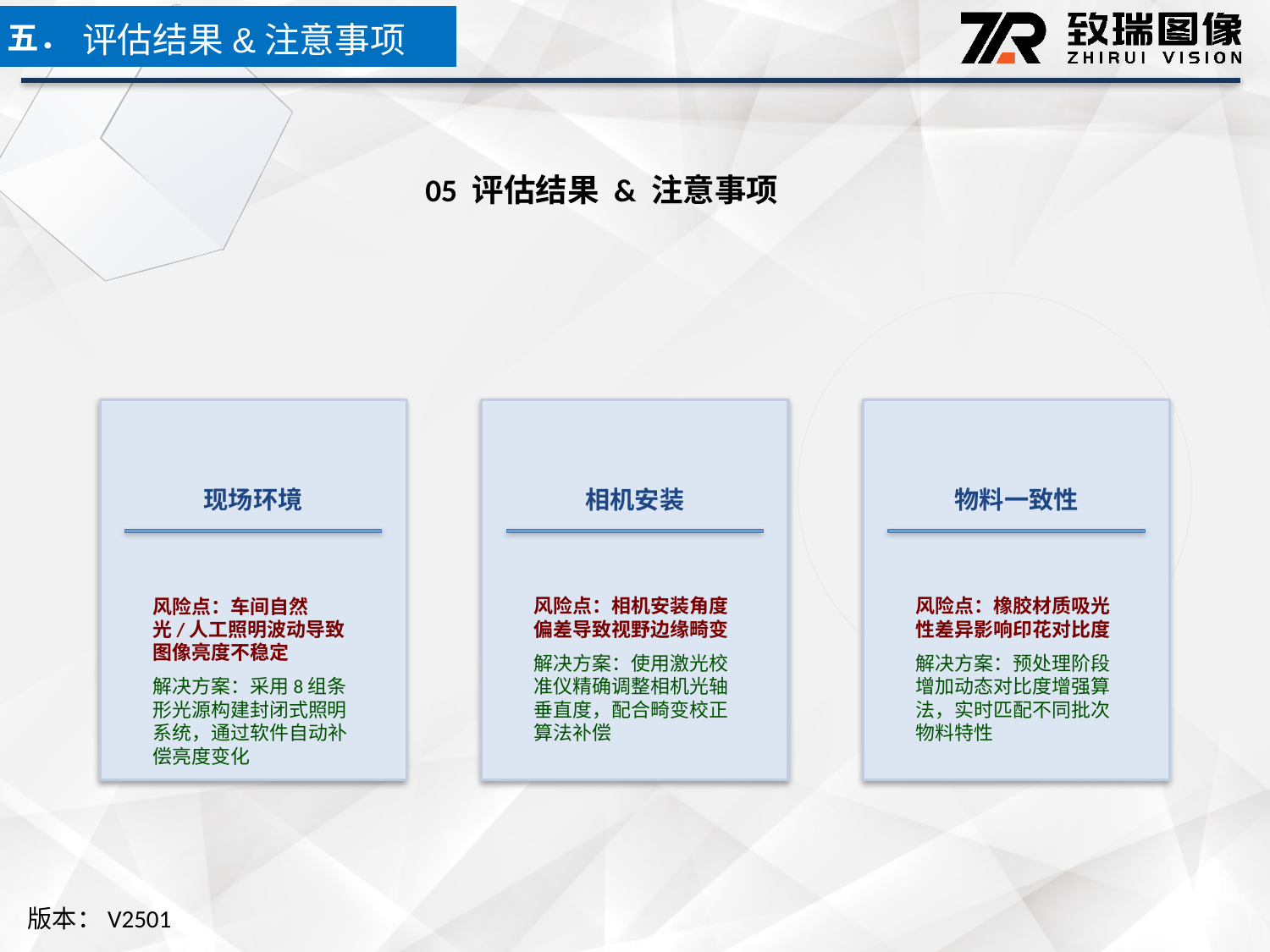

五．
评估结果&注意事项

05 评估结果 & 注意事项

现场环境

相机安装

物料一致性

风险点：车间自然光/人工照明波动导致图像亮度不稳定
解决方案：采用8组条形光源构建封闭式照明系统，通过软件自动补偿亮度变化

风险点：相机安装角度偏差导致视野边缘畸变
解决方案：使用激光校准仪精确调整相机光轴垂直度，配合畸变校正算法补偿

风险点：橡胶材质吸光性差异影响印花对比度
解决方案：预处理阶段增加动态对比度增强算法，实时匹配不同批次物料特性